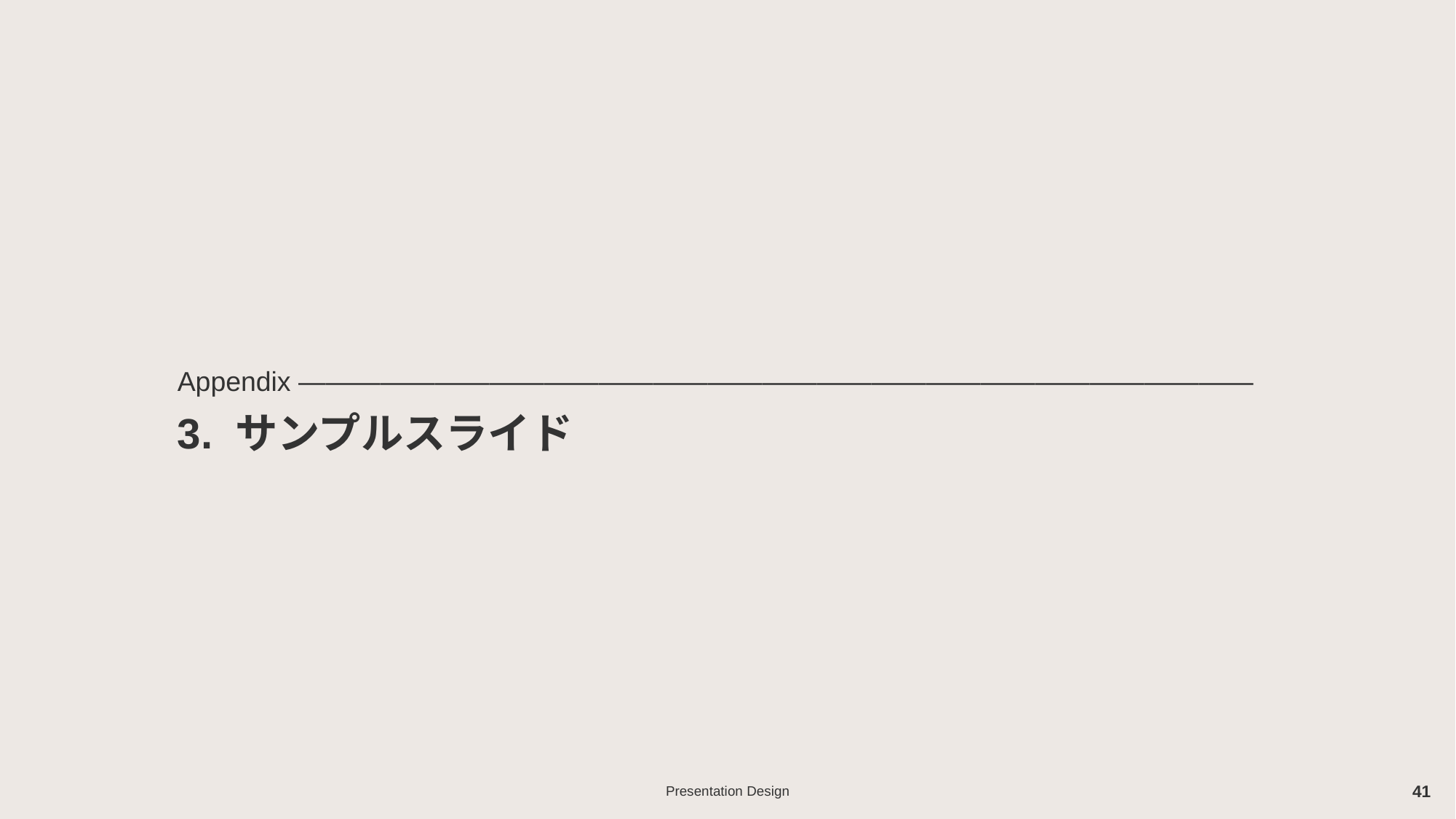

# Appendix ――――――――――――――――――――――――――――――――――― 3. サンプルスライド
Presentation Design
41